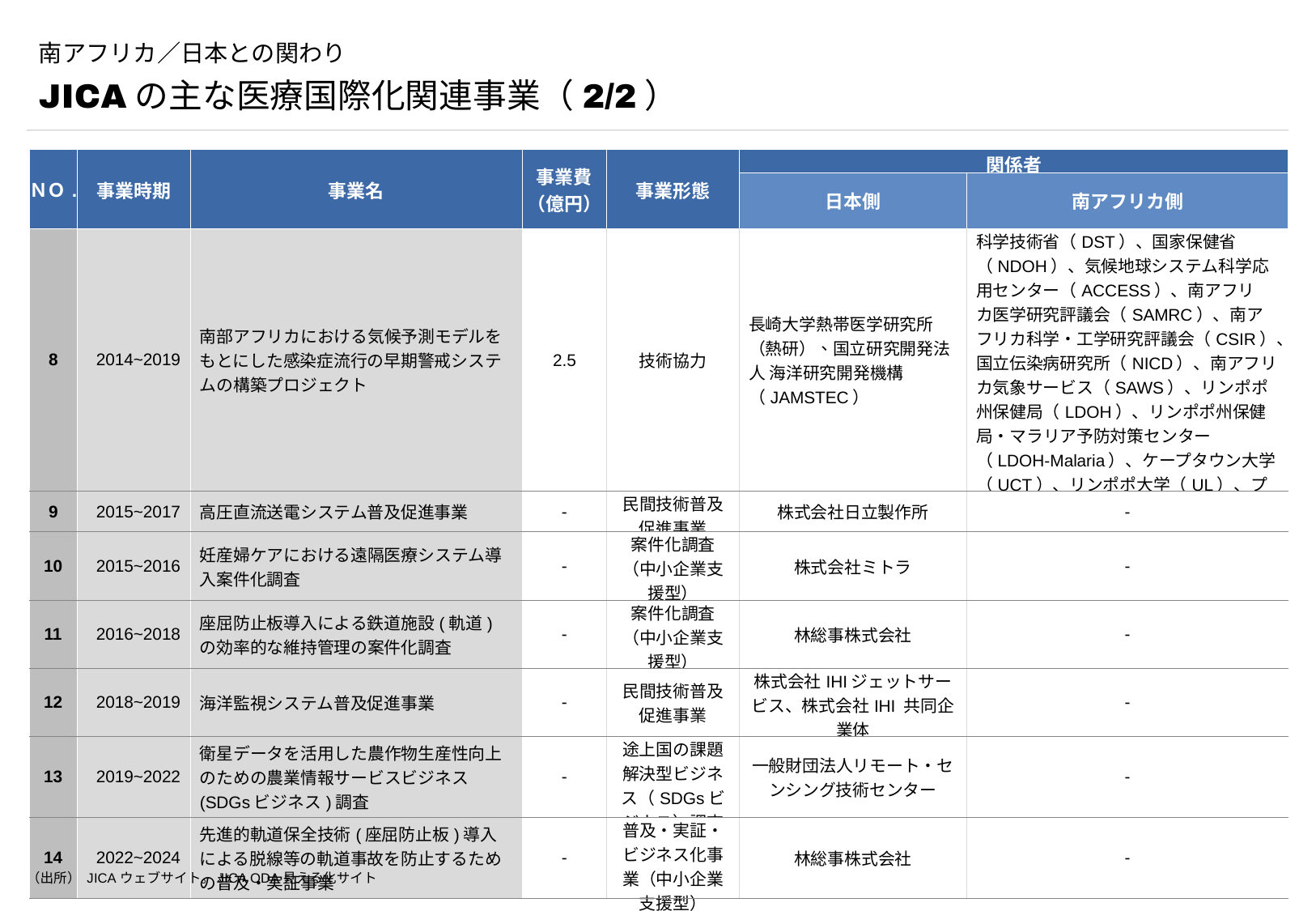

# 南アフリカ／日本との関わり
JICAの主な医療国際化関連事業（2/2）
| ＮＯ. | 事業時期 | 事業名 | 事業費 （億円） | 事業形態 | 関係者 |  |
| --- | --- | --- | --- | --- | --- | --- |
|  |  |  |  |  | 日本側 | 南アフリカ側 |
| 8 | 2014~2019 | 南部アフリカにおける気候予測モデルをもとにした感染症流行の早期警戒システムの構築プロジェクト | 2.5 | 技術協力 | 長崎大学熱帯医学研究所（熱研）、国立研究開発法人 海洋研究開発機構（JAMSTEC） | 科学技術省（DST）、国家保健省（NDOH）、気候地球システム科学応用センター（ACCESS）、南アフリ カ医学研究評議会（SAMRC）、南アフリカ科学・工学研究評議会（CSIR）、国立伝染病研究所（NICD）、南アフリカ気象サービス（SAWS）、リンポポ州保健局（LDOH）、リンポポ州保健局・マラリア予防対策センター（LDOH-Malaria）、ケープタウン大学（UCT）、リンポポ大学（UL）、プレトリア大学（UP）、ヴェンダ大学（UV）、西ケープ大学（UWC） |
| 9 | 2015~2017 | 高圧直流送電システム普及促進事業 | - | 民間技術普及促進事業 | 株式会社日立製作所 | - |
| 10 | 2015~2016 | 妊産婦ケアにおける遠隔医療システム導入案件化調査 | - | 案件化調査（中小企業支援型） | 株式会社ミトラ | - |
| 11 | 2016~2018 | 座屈防止板導入による鉄道施設(軌道)の効率的な維持管理の案件化調査 | - | 案件化調査（中小企業支援型） | 林総事株式会社 | - |
| 12 | 2018~2019 | 海洋監視システム普及促進事業 | - | 民間技術普及促進事業 | 株式会社IHIジェットサービス、株式会社IHI 共同企業体 | - |
| 13 | 2019~2022 | 衛星データを活用した農作物生産性向上のための農業情報サービスビジネス(SDGsビジネス)調査 | - | 途上国の課題解決型ビジネス（SDGsビジネス）調査 | 一般財団法人リモート・センシング技術センター | - |
| 14 | 2022~2024 | 先進的軌道保全技術(座屈防止板)導入による脱線等の軌道事故を防止するための普及・実証事業 | - | 普及・実証・ビジネス化事業（中小企業支援型） | 林総事株式会社 | - |

（出所） JICAウェブサイト。JICA ODA見える化サイト